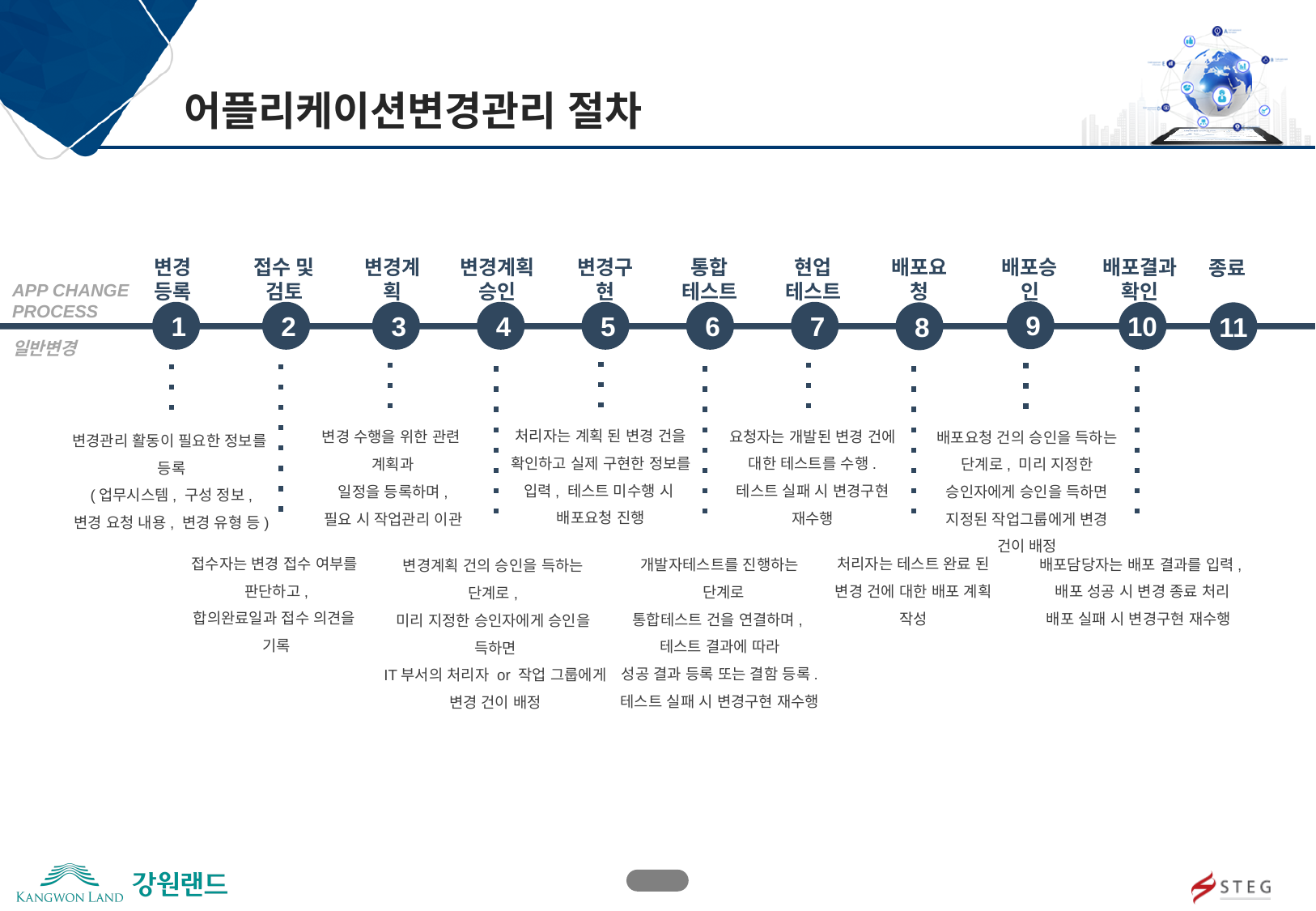

어플리케이션변경관리 절차
변경 등록
접수 및 검토
변경계획
변경계획승인
변경구현
통합
테스트
현업
테스트
배포요청
배포승인
배포결과확인
종료
APP CHANGE
PROCESS
9
10
1
2
3
4
5
6
7
11
8

일반변경
처리자는 계획 된 변경 건을
확인하고 실제 구현한 정보를 입력, 테스트 미수행 시
배포요청 진행
요청자는 개발된 변경 건에 대한 테스트를 수행.
테스트 실패 시 변경구현 재수행
배포요청 건의 승인을 득하는 단계로, 미리 지정한 승인자에게 승인을 득하면
지정된 작업그룹에게 변경 건이 배정
변경 수행을 위한 관련
계획과
일정을 등록하며,
필요 시 작업관리 이관
변경관리 활동이 필요한 정보를
등록
(업무시스템, 구성 정보,
변경 요청 내용, 변경 유형 등)
처리자는 테스트 완료 된
변경 건에 대한 배포 계획 작성
접수자는 변경 접수 여부를
판단하고,
합의완료일과 접수 의견을
기록
배포담당자는 배포 결과를 입력,
 배포 성공 시 변경 종료 처리
배포 실패 시 변경구현 재수행
개발자테스트를 진행하는
 단계로
통합테스트 건을 연결하며,
테스트 결과에 따라
성공 결과 등록 또는 결함 등록.
테스트 실패 시 변경구현 재수행
변경계획 건의 승인을 득하는
단계로,
미리 지정한 승인자에게 승인을
득하면
IT부서의 처리자 or 작업 그룹에게
변경 건이 배정